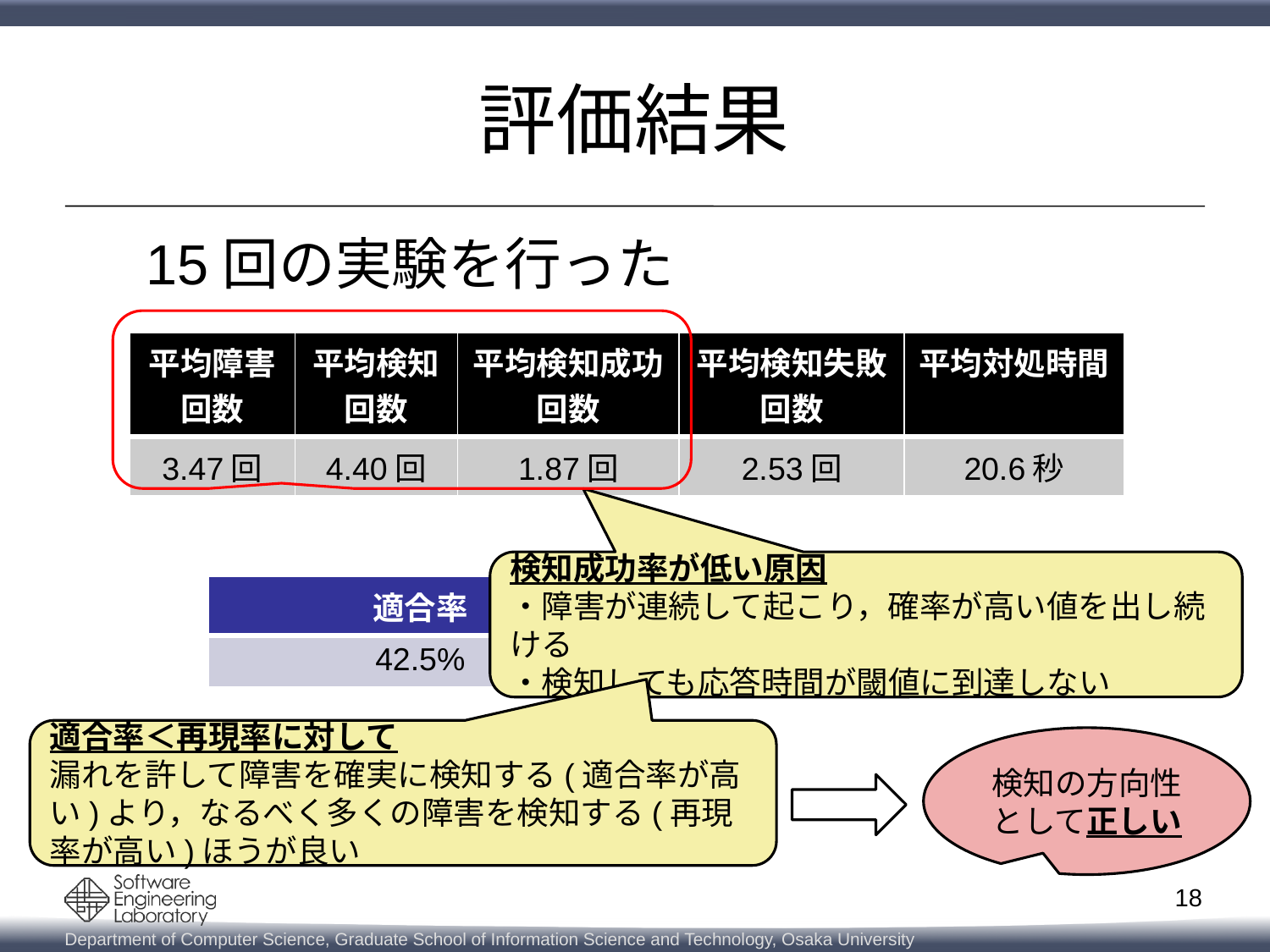

# 評価結果
　15回の実験を行った

| 平均障害回数 | 平均検知回数 | 平均検知成功回数 | 平均検知失敗回数 | 平均対処時間 |
| --- | --- | --- | --- | --- |
| 3.47回 | 4.40回 | 1.87回 | 2.53回 | 20.6秒 |
検知成功率が低い原因
・障害が連続して起こり，確率が高い値を出し続ける
・検知しても応答時間が閾値に到達しない
| 適合率 | 再現率 |
| --- | --- |
| 42.5% | 53.9% |
適合率＜再現率に対して
漏れを許して障害を確実に検知する(適合率が高い)より，なるべく多くの障害を検知する(再現率が高い)ほうが良い
検知の方向性として正しい

18